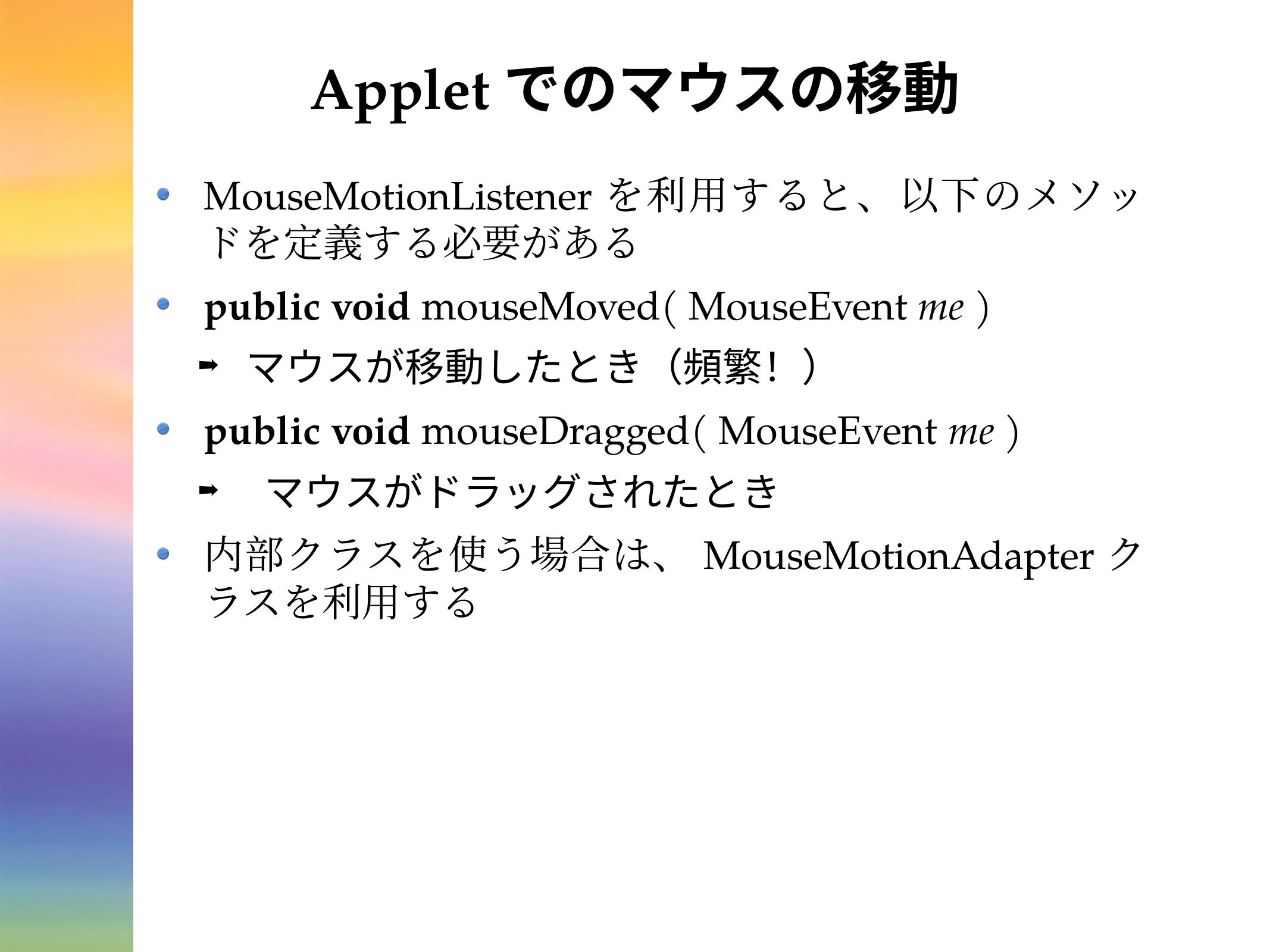

# Appletでのマウスの移動
MouseMotionListenerを利用すると、以下のメソッドを定義する必要がある
public void mouseMoved( MouseEvent me )
マウスが移動したとき（頻繁！）
public void mouseDragged( MouseEvent me )
 マウスがドラッグされたとき
内部クラスを使う場合は、MouseMotionAdapterクラスを利用する